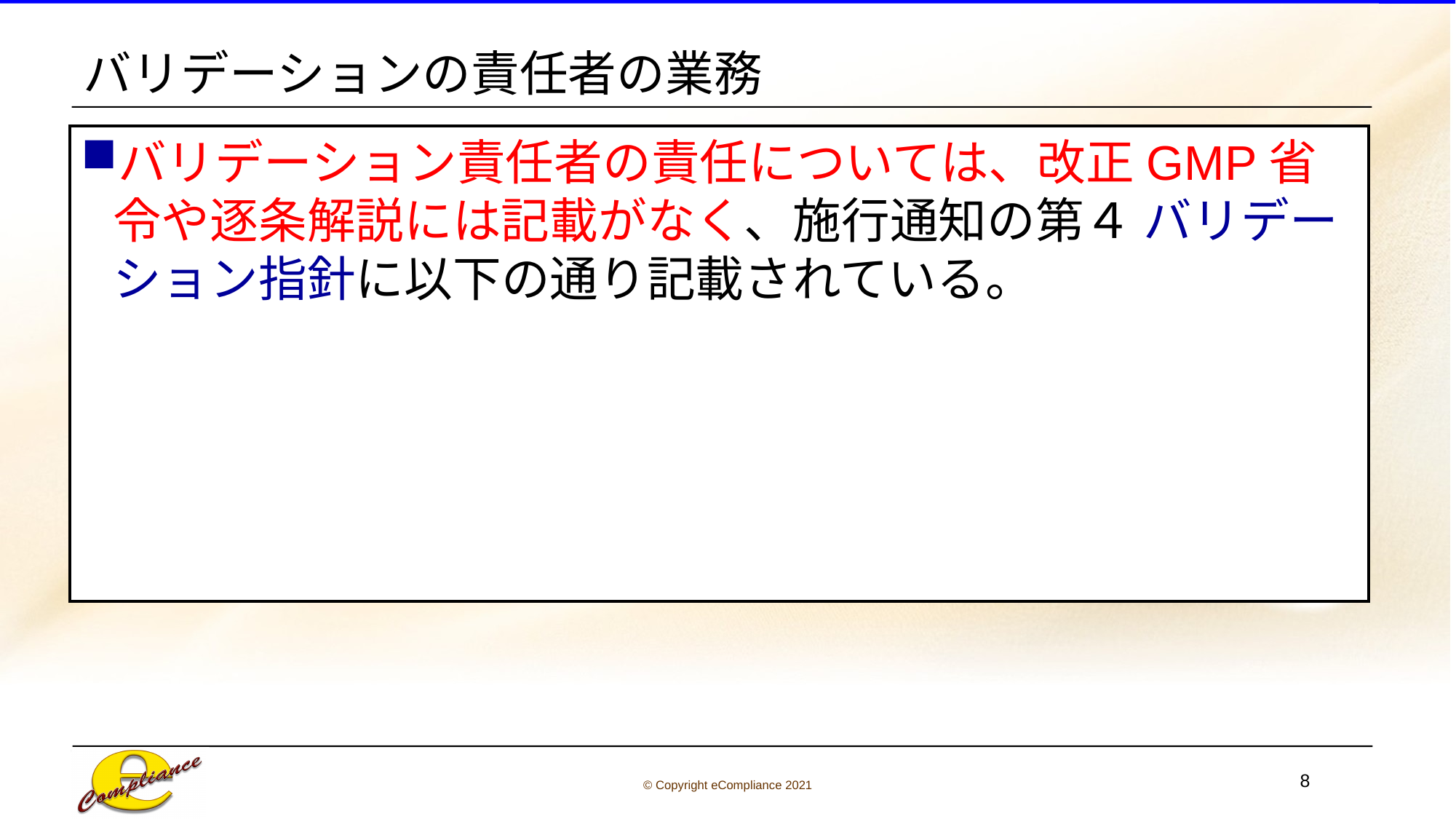

# バリデーションの責任者の業務
バリデーション責任者の責任については、改正GMP省令や逐条解説には記載がなく、施行通知の第４ バリデーション指針に以下の通り記載されている。